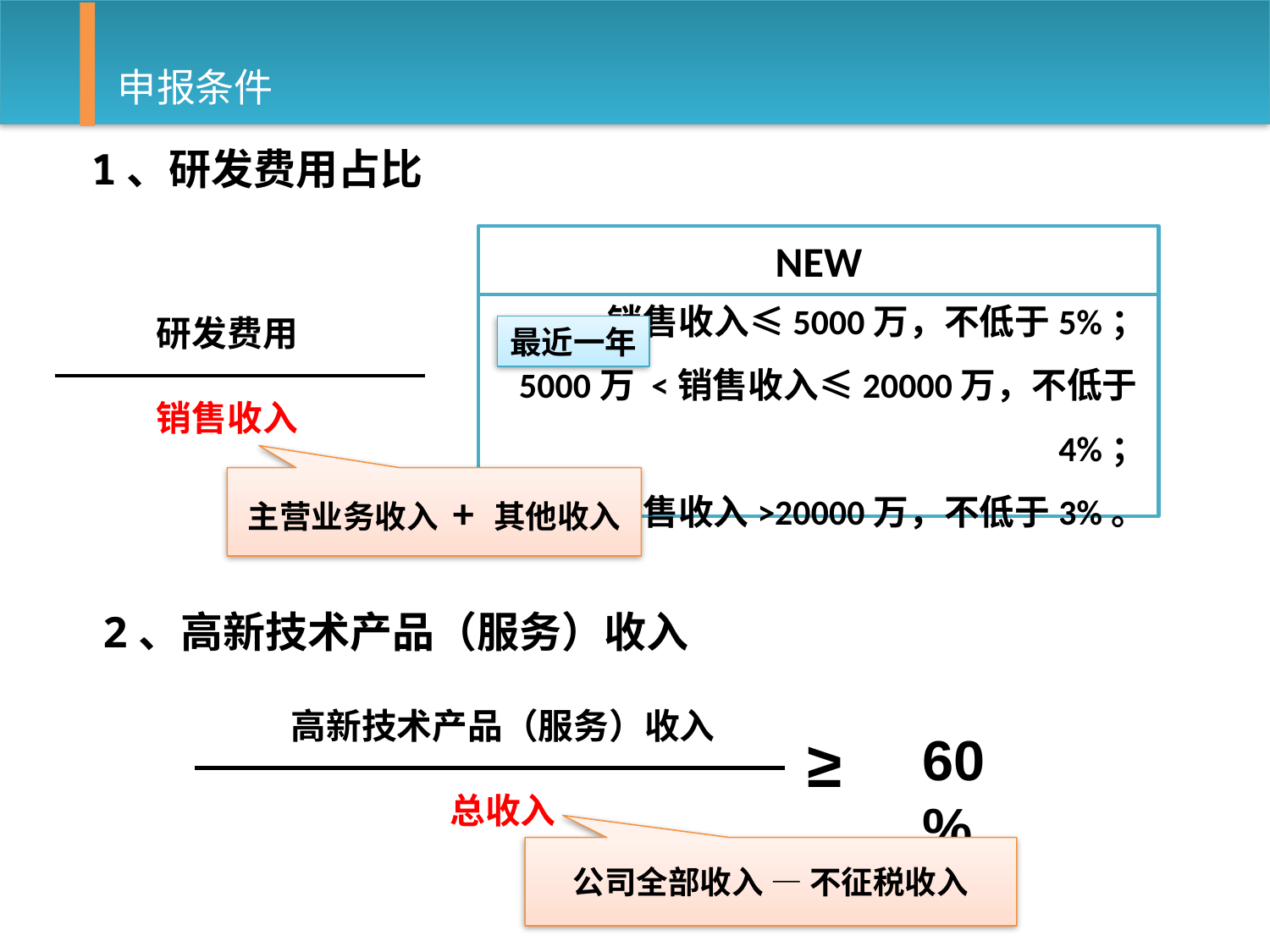

# 申报条件
1、研发费用占比
NEW
销售收入≤5000万，不低于5%；
5000万 <销售收入≤20000万，不低于4%；
销售收入>20000万，不低于3%。
最近一年
研发费用

销售收入
主营业务收入 + 其他收入
2、高新技术产品（服务）收入
高新技术产品（服务）收入

总收入
≥
60%
公司全部收入 — 不征税收入